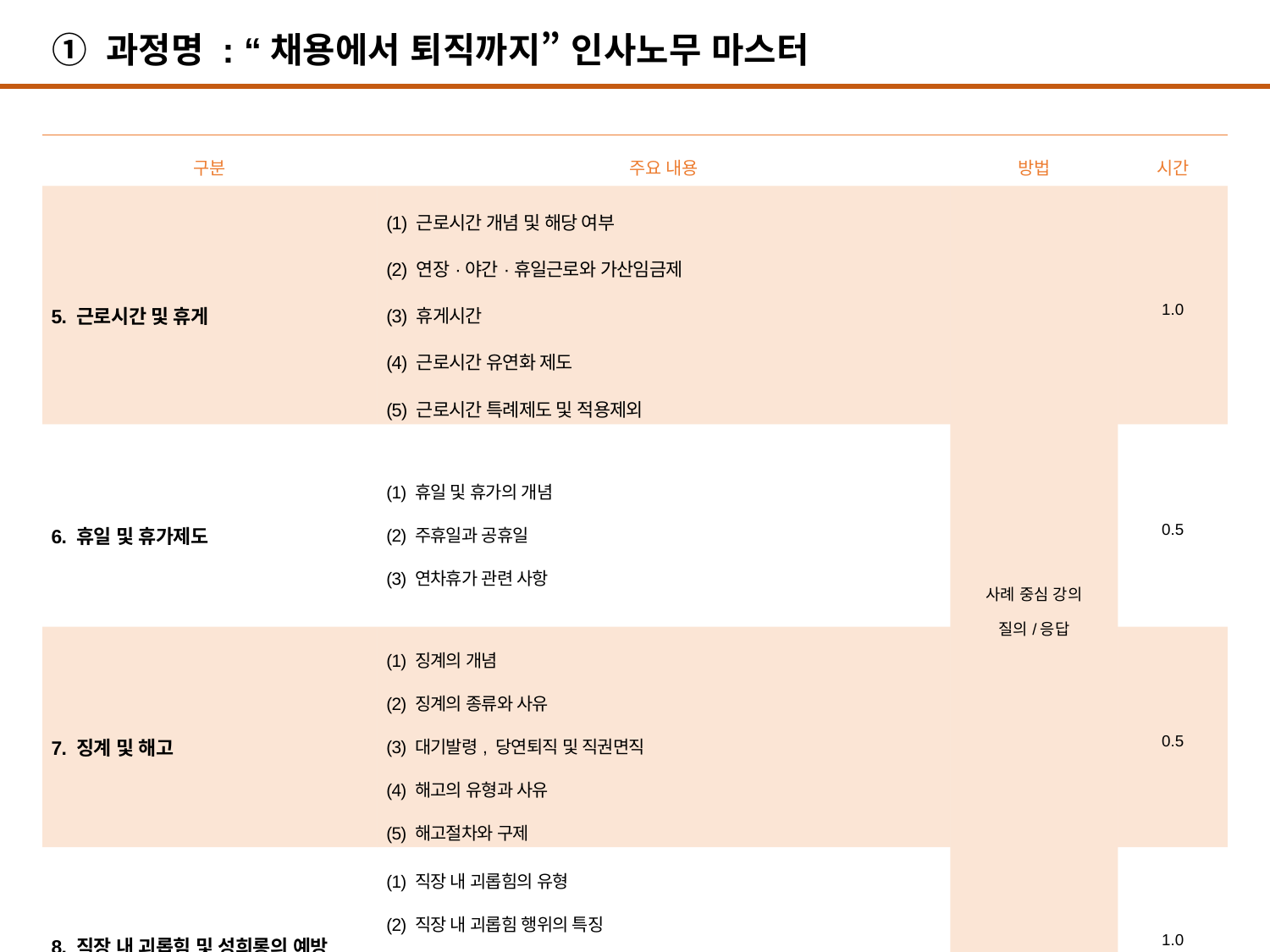

① 과정명 : “채용에서 퇴직까지” 인사노무 마스터
| 구분 | 주요 내용 | 방법 | 시간 |
| --- | --- | --- | --- |
| 5. 근로시간 및 휴게 | (1) 근로시간 개념 및 해당 여부 (2) 연장·야간·휴일근로와 가산임금제 (3) 휴게시간 (4) 근로시간 유연화 제도 (5) 근로시간 특례제도 및 적용제외 | 사례 중심 강의 질의/응답 | 1.0 |
| 6. 휴일 및 휴가제도 | (1) 휴일 및 휴가의 개념 (2) 주휴일과 공휴일 (3) 연차휴가 관련 사항 |  | 0.5 |
| 7. 징계 및 해고 | (1) 징계의 개념 (2) 징계의 종류와 사유 (3) 대기발령, 당연퇴직 및 직권면직 (4) 해고의 유형과 사유 (5) 해고절차와 구제 |  | 0.5 |
| 8. 직장 내 괴롭힘 및 성희롱의 예방 | (1) 직장 내 괴롭힘의 유형 (2) 직장 내 괴롭힘 행위의 특징 (3) 직장 내 괴롭힘 금지에 관한 근로기준법 등의 주요내용 (4) 고용상 성차별 및 직장 내 성희롱 시정제도 |  | 1.0 |